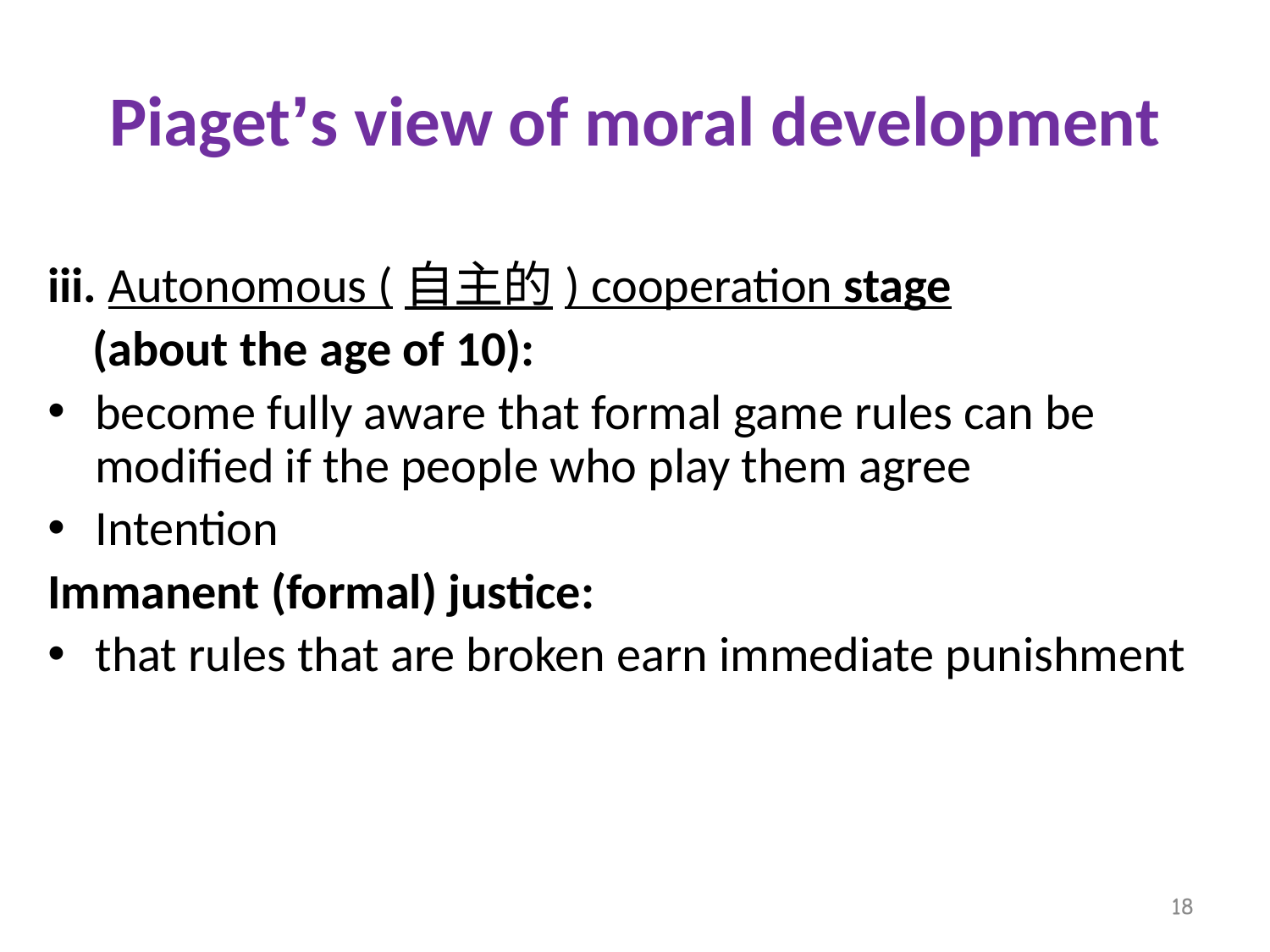

# Piaget’s view of moral development
iii. Autonomous (自主的) cooperation stage
    (about the age of 10):
become fully aware that formal game rules can be modified if the people who play them agree
Intention
Immanent (formal) justice:
that rules that are broken earn immediate punishment
18